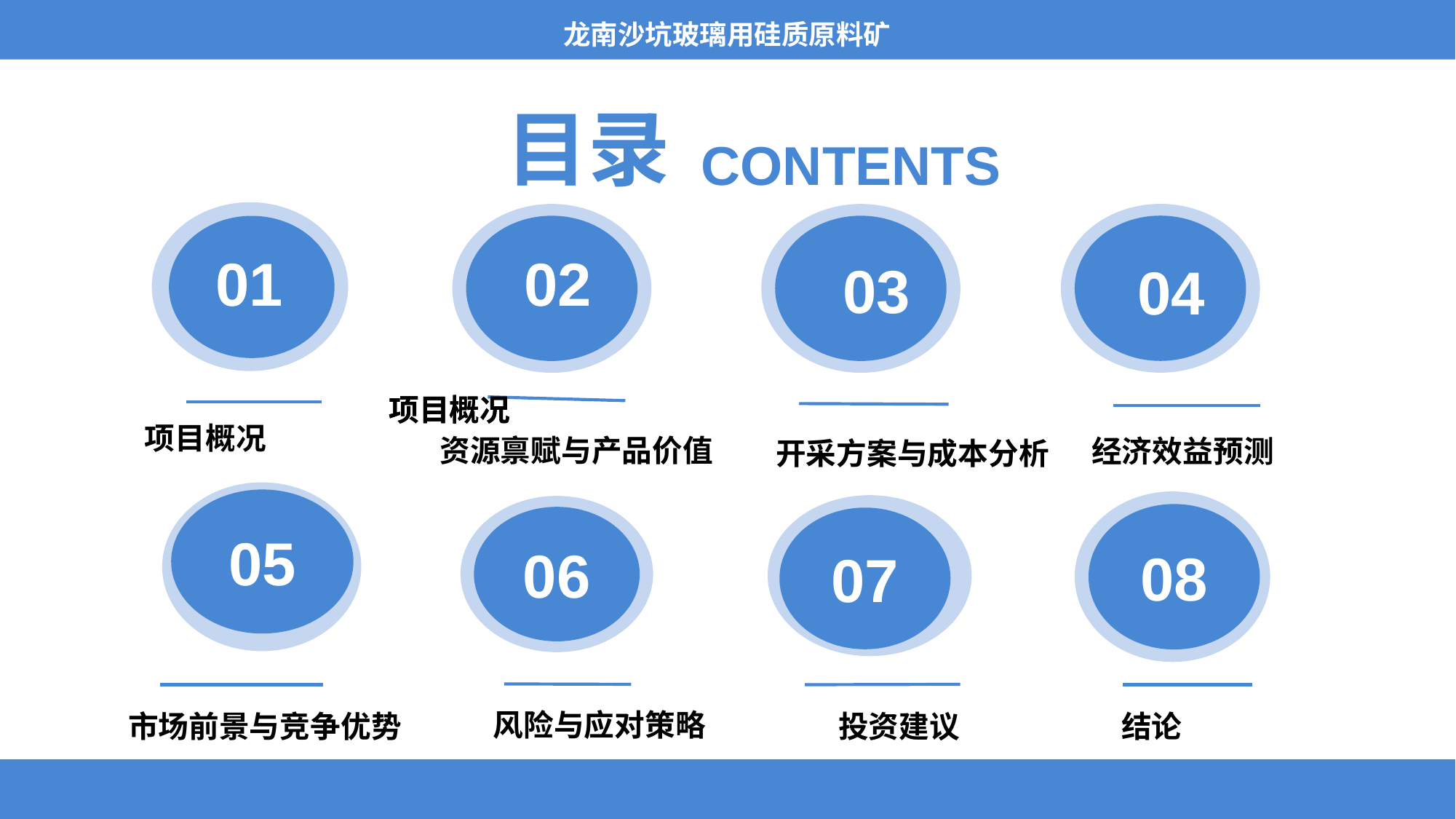

龙南沙坑玻璃用硅质原料矿
目录

CONTENTS

01
02
03
04
资源禀赋与产品价值
  经济效益预测
 开采方案与成本分析

05

08

06

 项目概况
 项目概况
    项目概况

07
风险与应对策略
市场前景与竞争优势
投资建议
结论